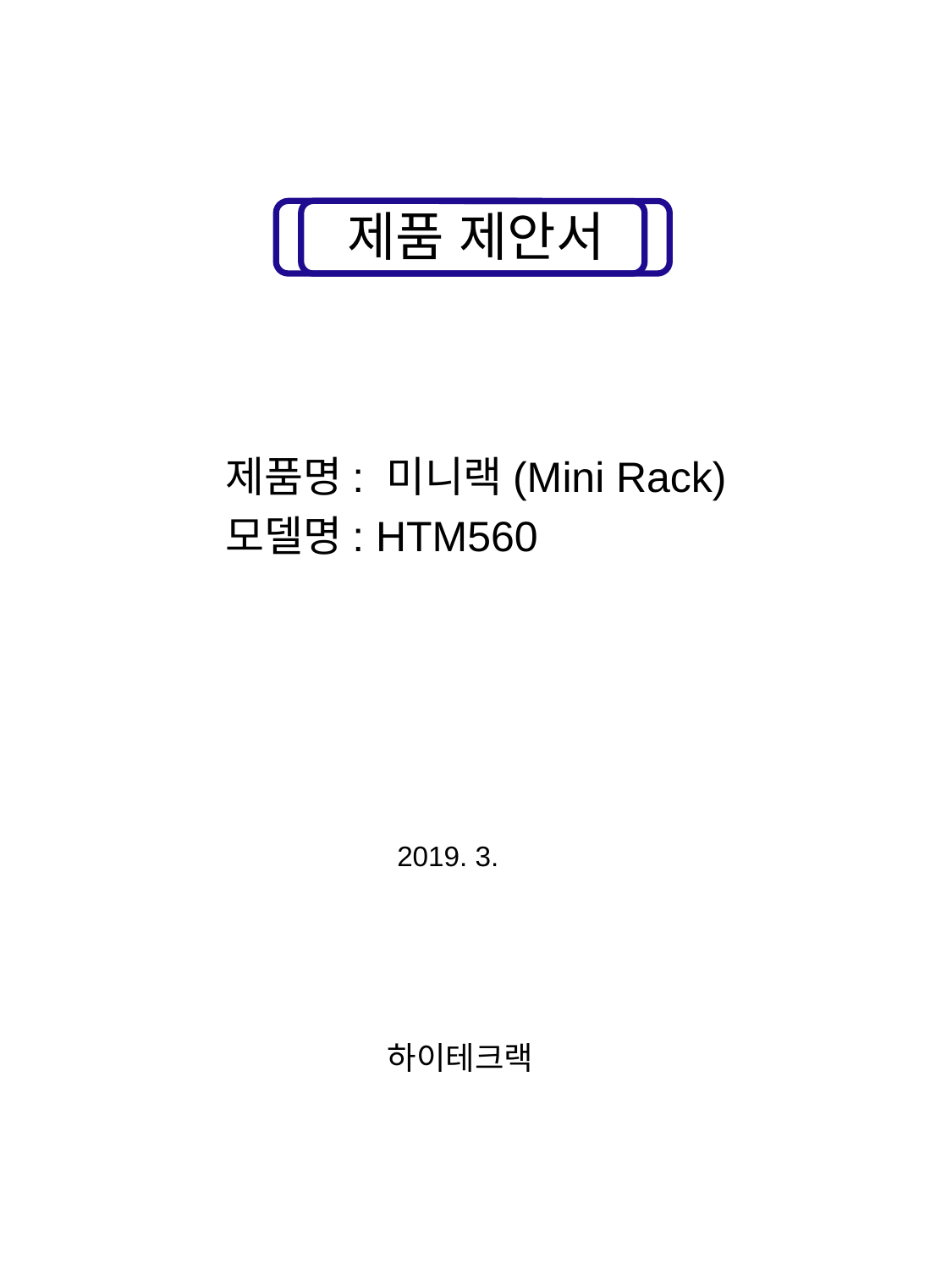

제품 제안서

제품명: 미니랙(Mini Rack)
모델명: HTM560
2019. 3.
하이테크랙